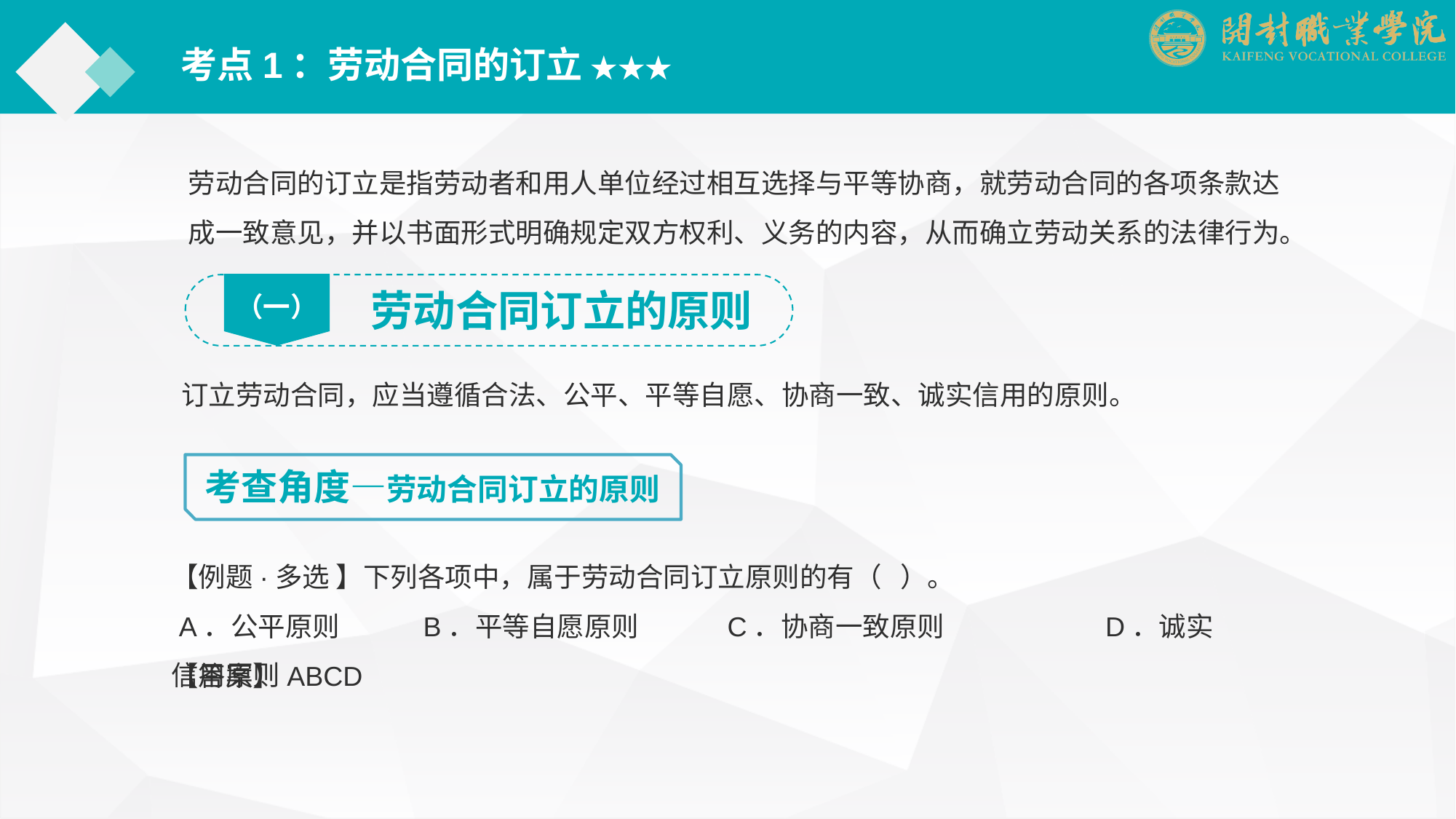

考点1：劳动合同的订立 ★★★
劳动合同的订立是指劳动者和用人单位经过相互选择与平等协商，就劳动合同的各项条款达成一致意见，并以书面形式明确规定双方权利、义务的内容，从而确立劳动关系的法律行为。
（一）

劳动合同订立的原则
订立劳动合同，应当遵循合法、公平、平等自愿、协商一致、诚实信用的原则。

考查角度—劳动合同订立的原则
【例题·多选 】下列各项中，属于劳动合同订立原则的有（   ）。
 A．公平原则	　B．平等自愿原则　　　C．协商一致原则	　　D．诚实信用原则
【答案】ABCD